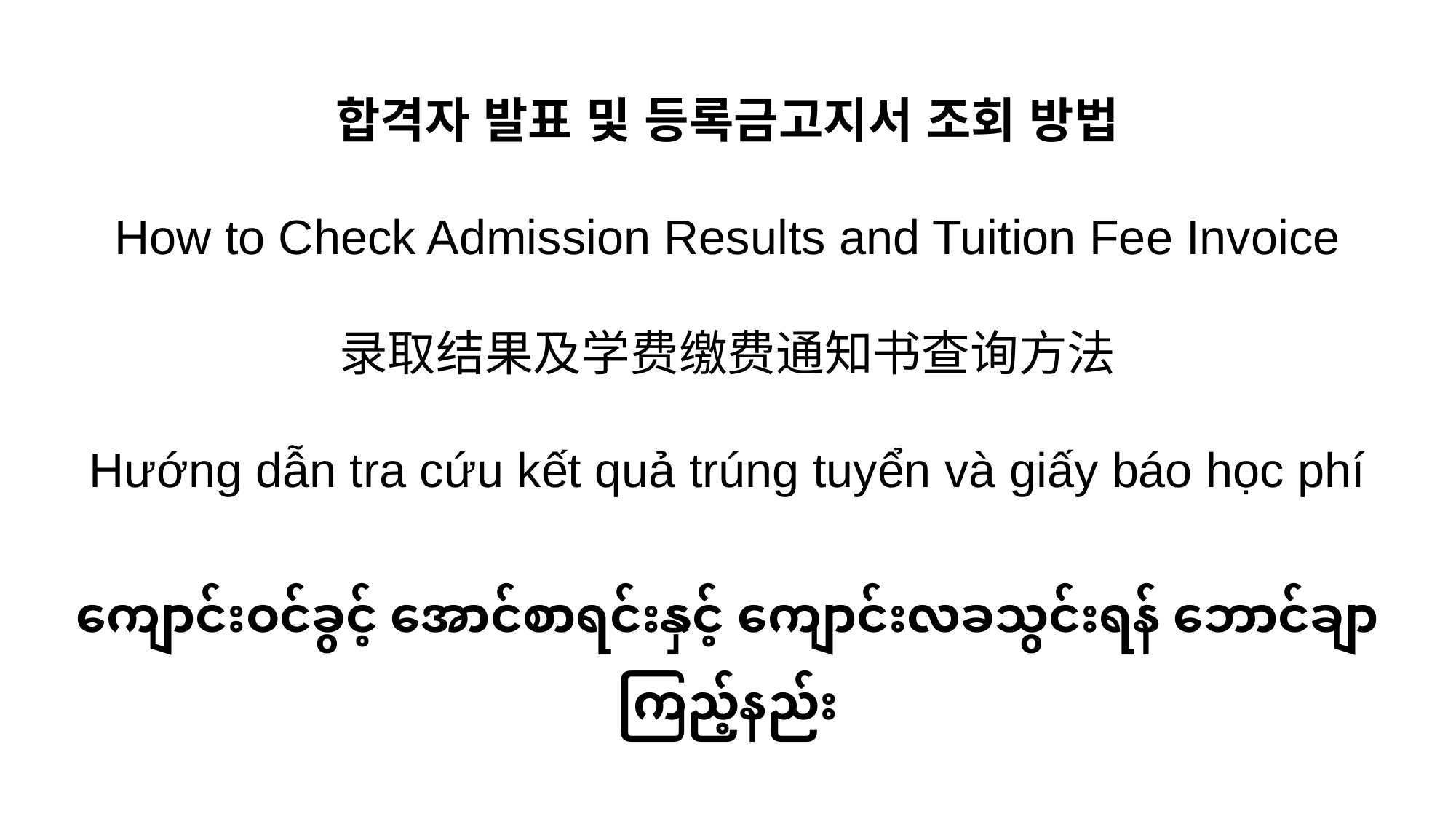

합격자 발표 및 등록금고지서 조회 방법

How to Check Admission Results and Tuition Fee Invoice

录取结果及学费缴费通知书查询方法

Hướng dẫn tra cứu kết quả trúng tuyển và giấy báo học phí

ကျောင်းဝင်ခွင့် အောင်စာရင်းနှင့် ကျောင်းလခသွင်းရန် ဘောင်ချာ ကြည့်နည်း